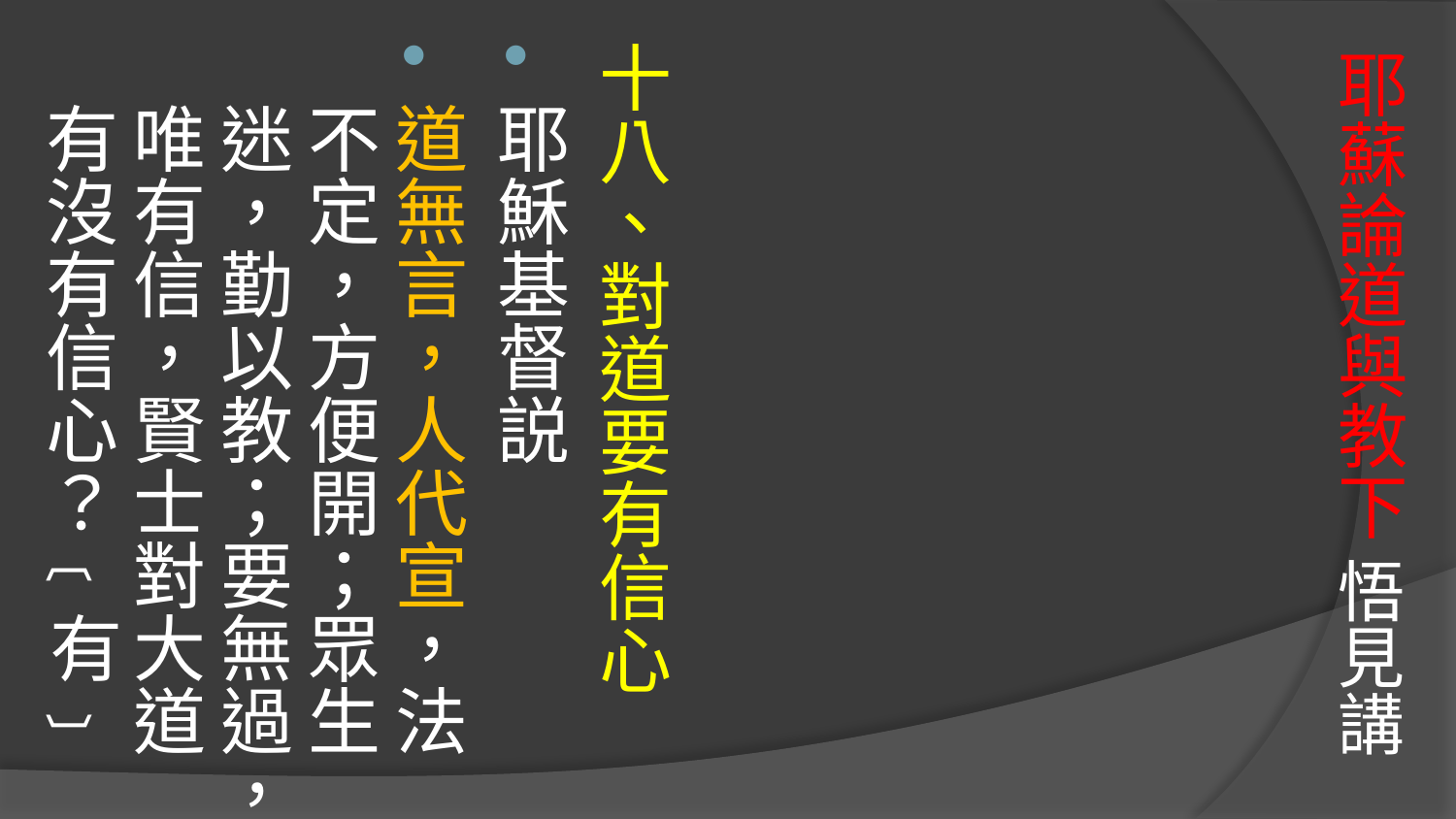

# 耶蘇論道與教下 悟見講
十八、對道要有信心
耶穌基督説
道無言，人代宣，法不定，方便開；眾生迷，勤以教；要無過，唯有信，賢士對大道有沒有信心？﹝有﹞